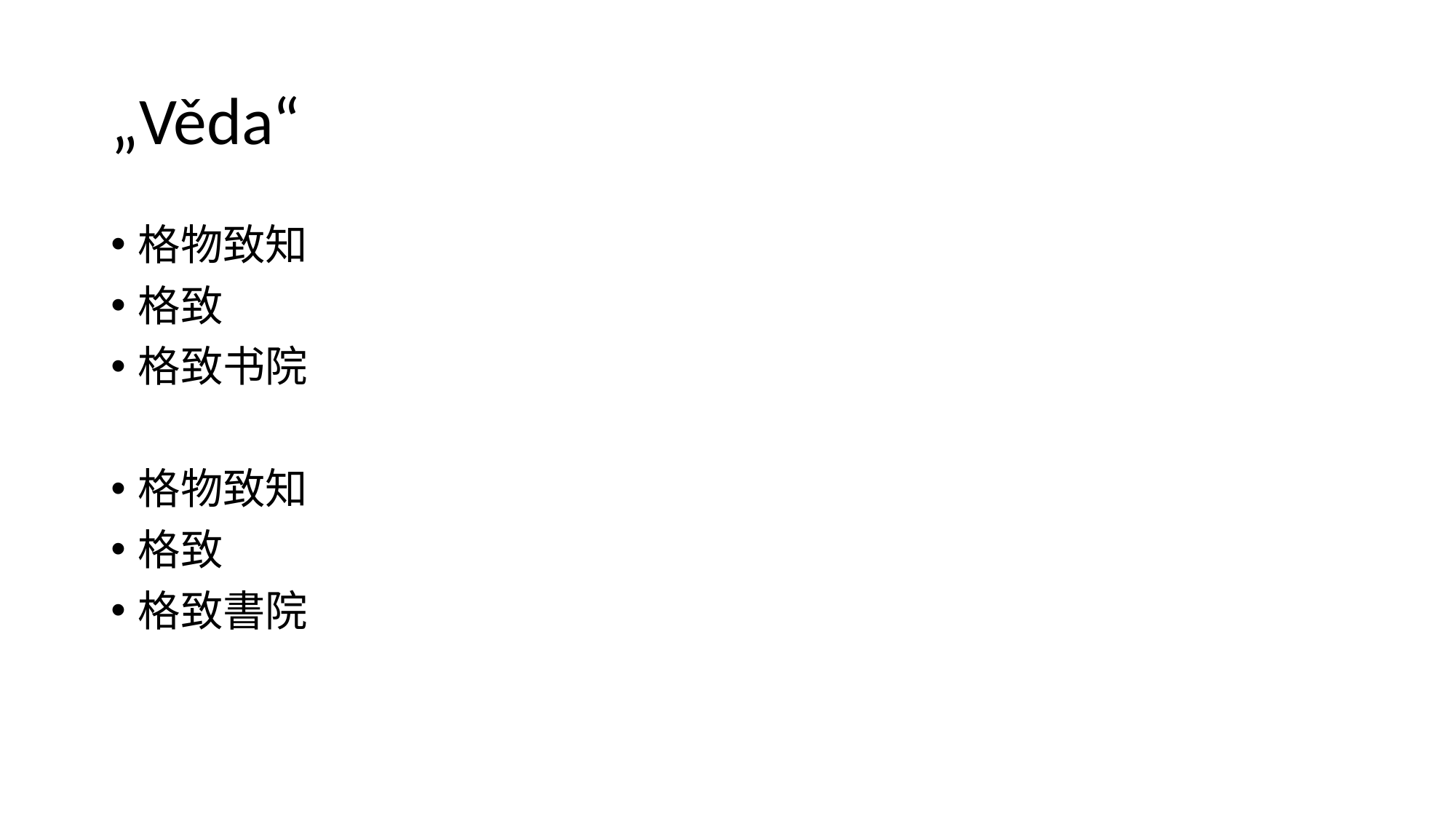

# „Věda“
格物致知
格致
格致书院

格物致知
格致
格致書院